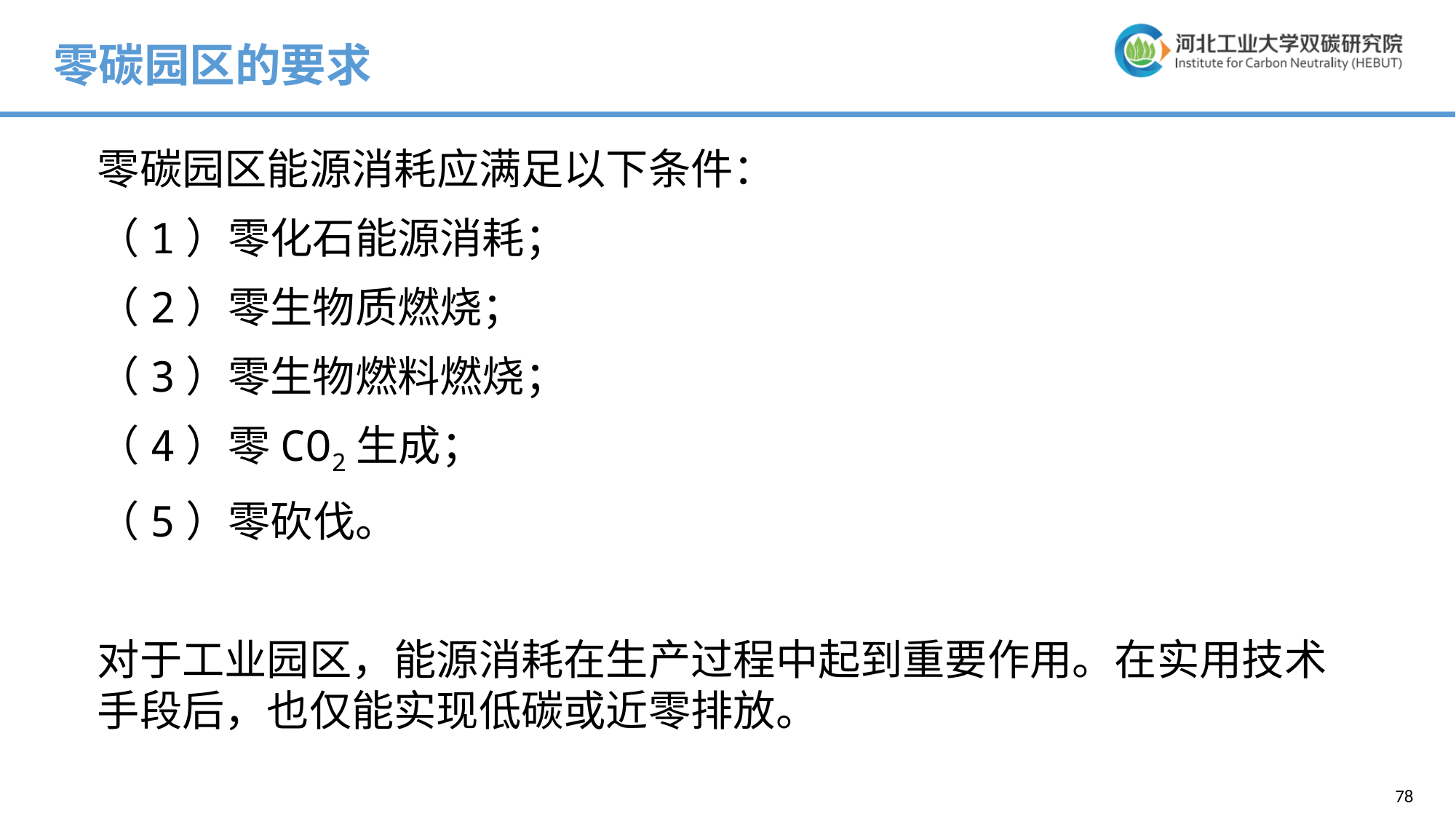

零碳园区的要求

零碳园区能源消耗应满足以下条件：
（1）零化石能源消耗；
（2）零生物质燃烧；
（3）零生物燃料燃烧；
（4）零CO2生成；
（5）零砍伐。

对于工业园区，能源消耗在生产过程中起到重要作用。在实用技术手段后，也仅能实现低碳或近零排放。
78